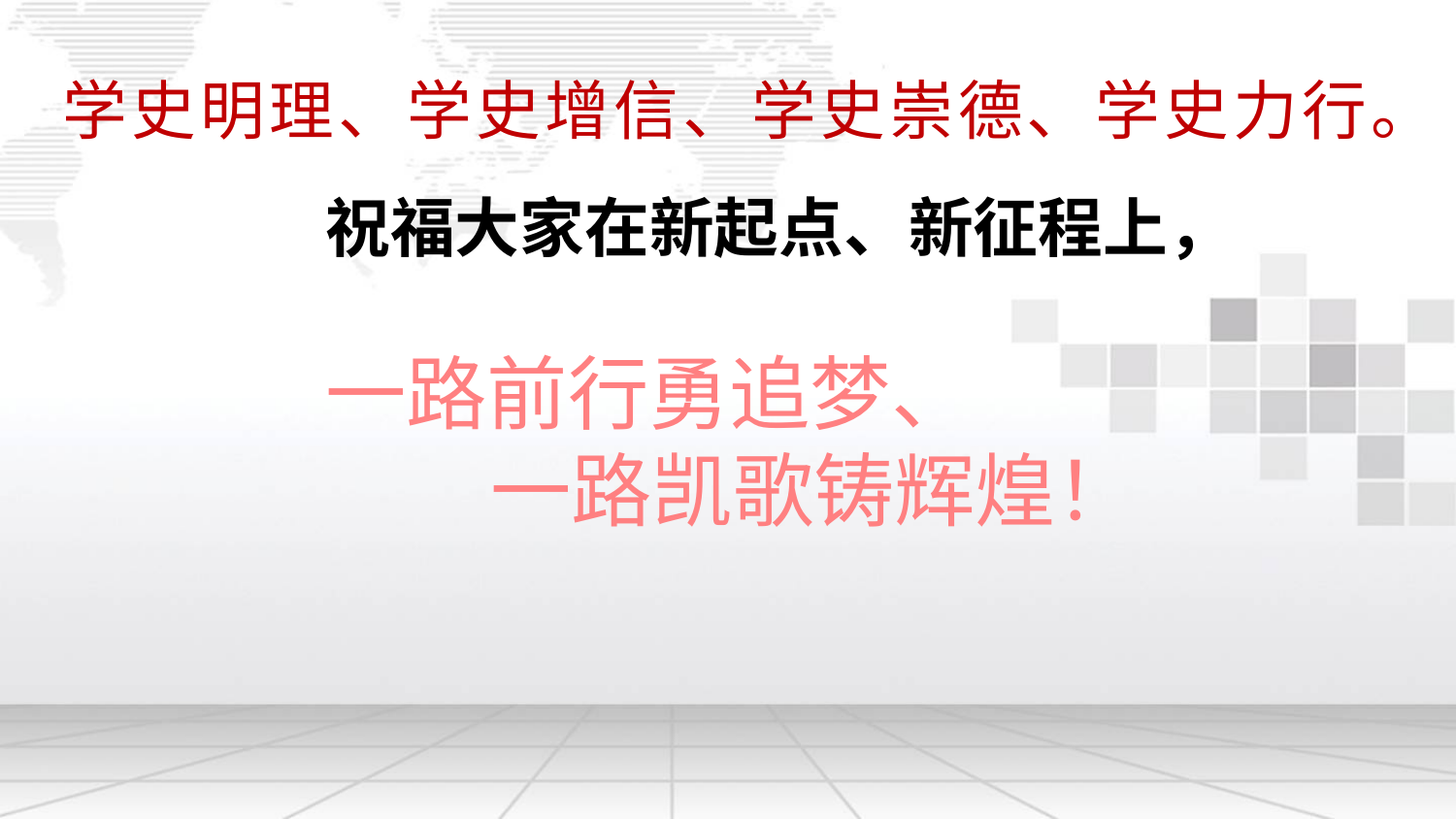

学史明理、学史增信、学史崇德、学史力行。
祝福大家在新起点、新征程上，

一路前行勇追梦、
        一路凯歌铸辉煌！